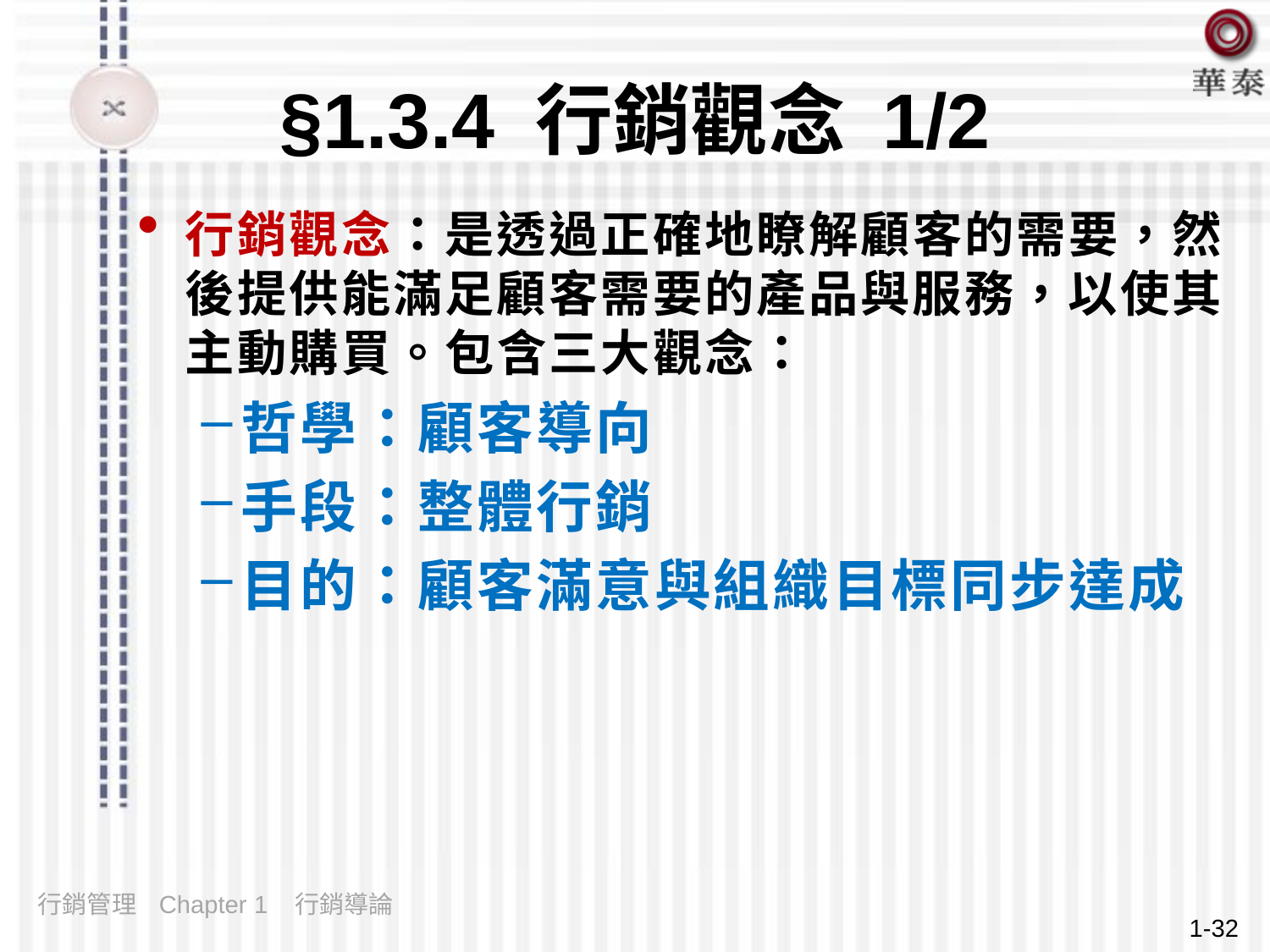

# §1.3.4 行銷觀念 1/2
行銷觀念：是透過正確地瞭解顧客的需要，然後提供能滿足顧客需要的產品與服務，以使其主動購買。包含三大觀念：
哲學：顧客導向
手段：整體行銷
目的：顧客滿意與組織目標同步達成

行銷管理   Chapter 1   行銷導論
1-32